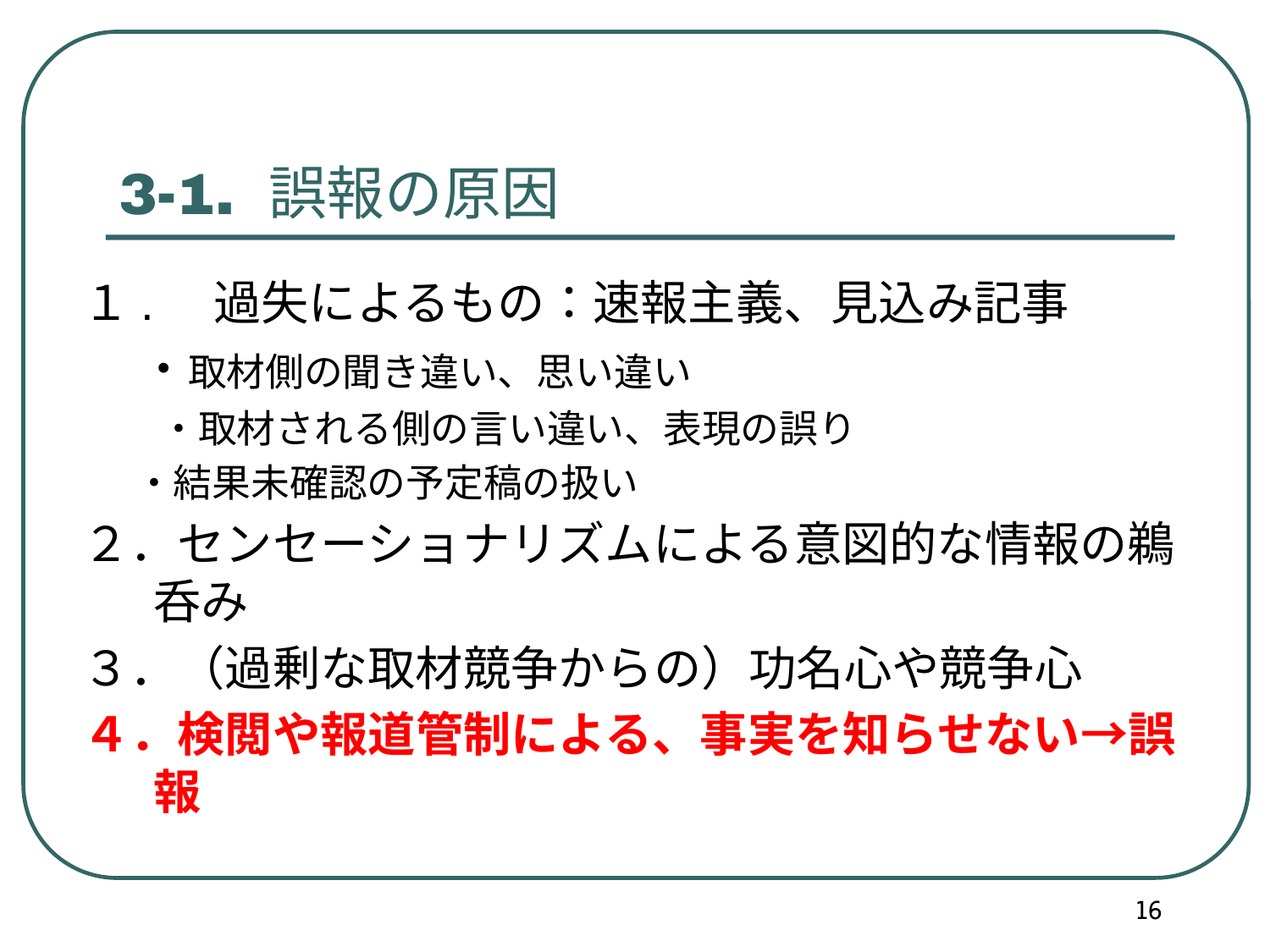

3-1. 誤報の原因
１.　過失によるもの：速報主義、見込み記事
　 ・取材側の聞き違い、思い違い
　　・取材される側の言い違い、表現の誤り
     ・結果未確認の予定稿の扱い
２．センセーショナリズムによる意図的な情報の鵜呑み
３．（過剰な取材競争からの）功名心や競争心
４．検閲や報道管制による、事実を知らせない→誤報
16